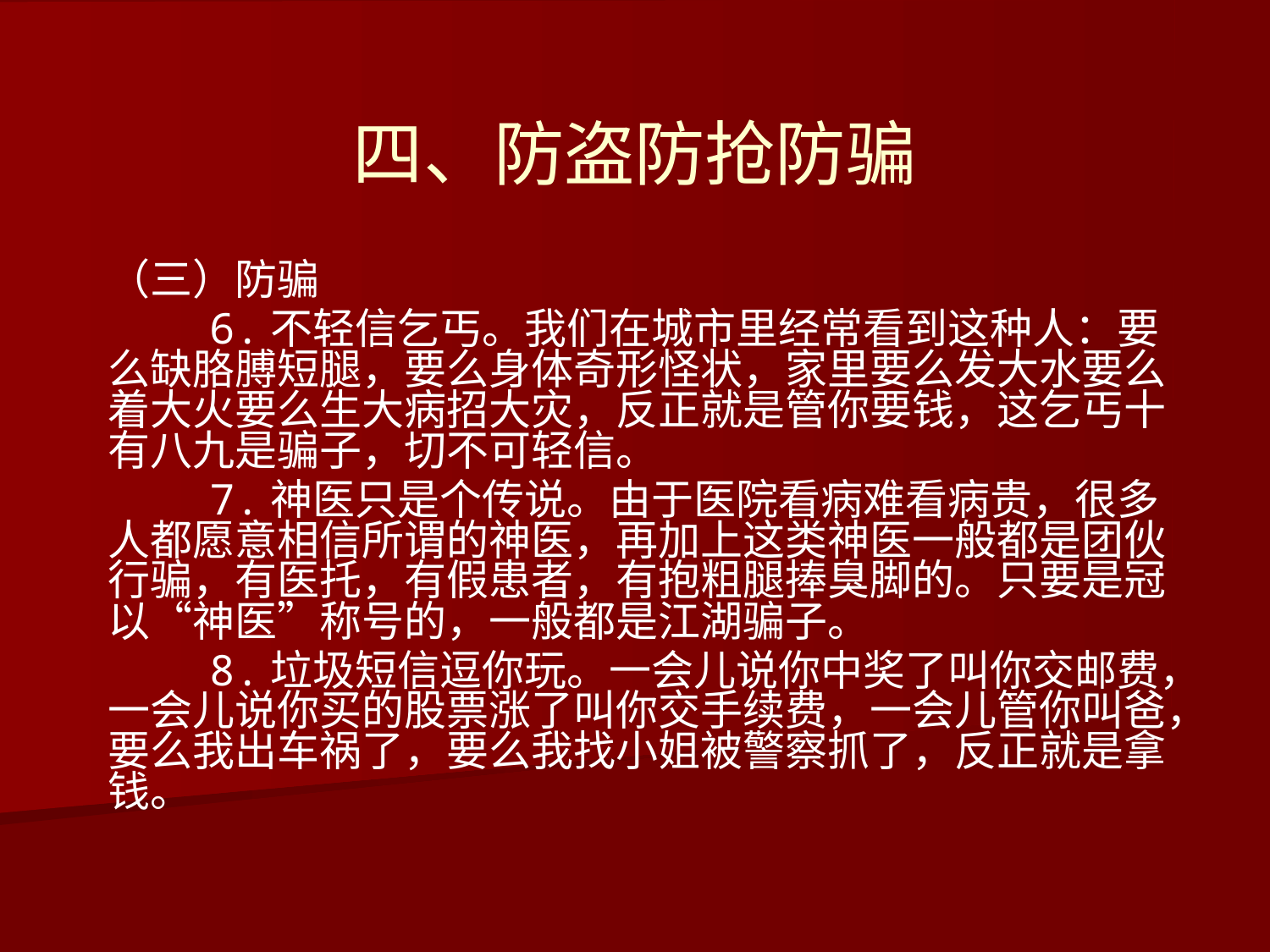

# 四、防盗防抢防骗
（三）防骗
    6.不轻信乞丐。我们在城市里经常看到这种人：要么缺胳膊短腿，要么身体奇形怪状，家里要么发大水要么着大火要么生大病招大灾，反正就是管你要钱，这乞丐十有八九是骗子，切不可轻信。
    7.神医只是个传说。由于医院看病难看病贵，很多人都愿意相信所谓的神医，再加上这类神医一般都是团伙行骗，有医托，有假患者，有抱粗腿捧臭脚的。只要是冠以“神医”称号的，一般都是江湖骗子。
    8.垃圾短信逗你玩。一会儿说你中奖了叫你交邮费，一会儿说你买的股票涨了叫你交手续费，一会儿管你叫爸，要么我出车祸了，要么我找小姐被警察抓了，反正就是拿钱。
68